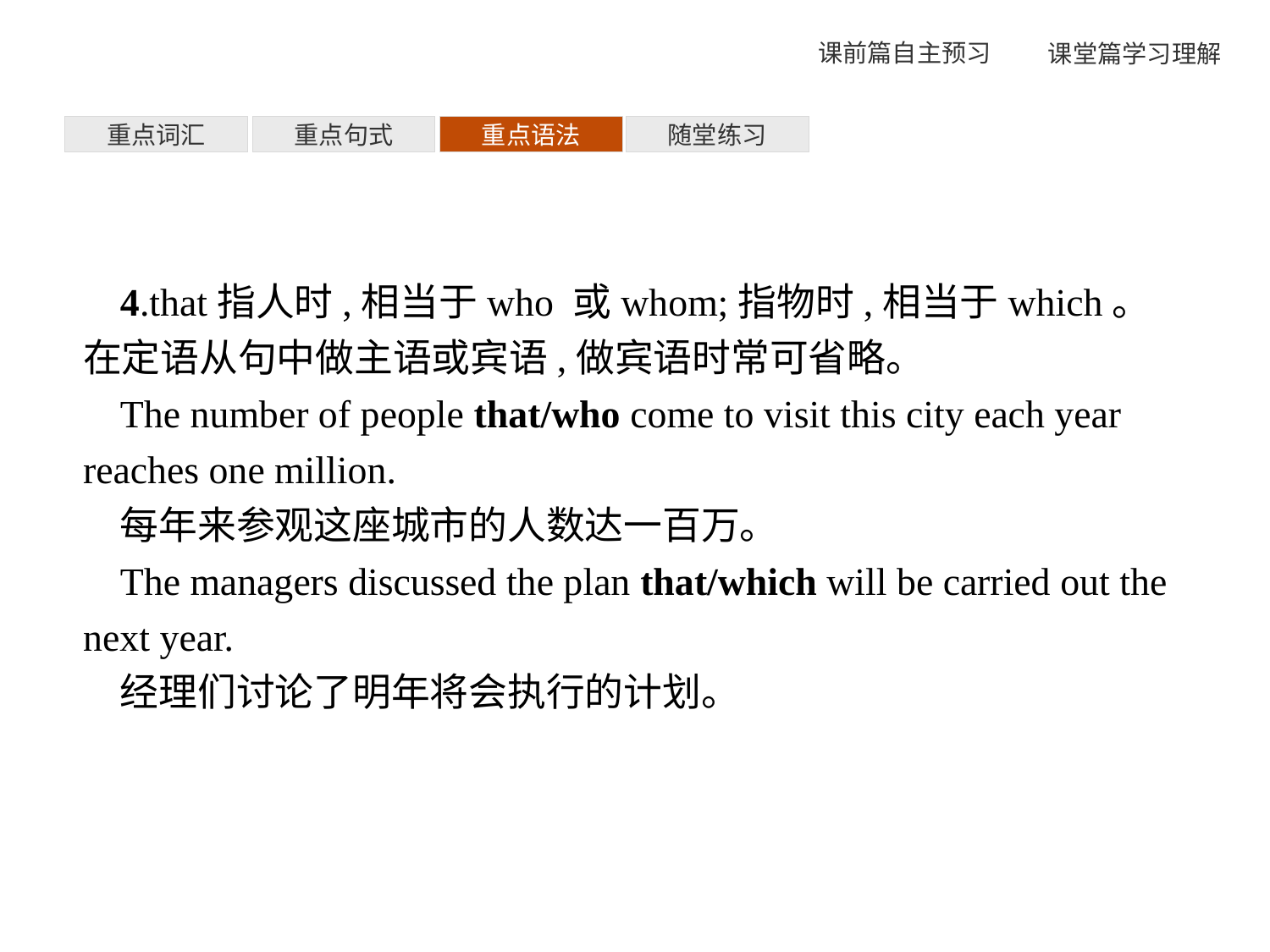

重点词汇
重点句式
重点语法
随堂练习
4.that指人时,相当于who 或whom;指物时,相当于which。在定语从句中做主语或宾语,做宾语时常可省略。
The number of people that/who come to visit this city each year reaches one million.
每年来参观这座城市的人数达一百万。
The managers discussed the plan that/which will be carried out the next year.
经理们讨论了明年将会执行的计划。